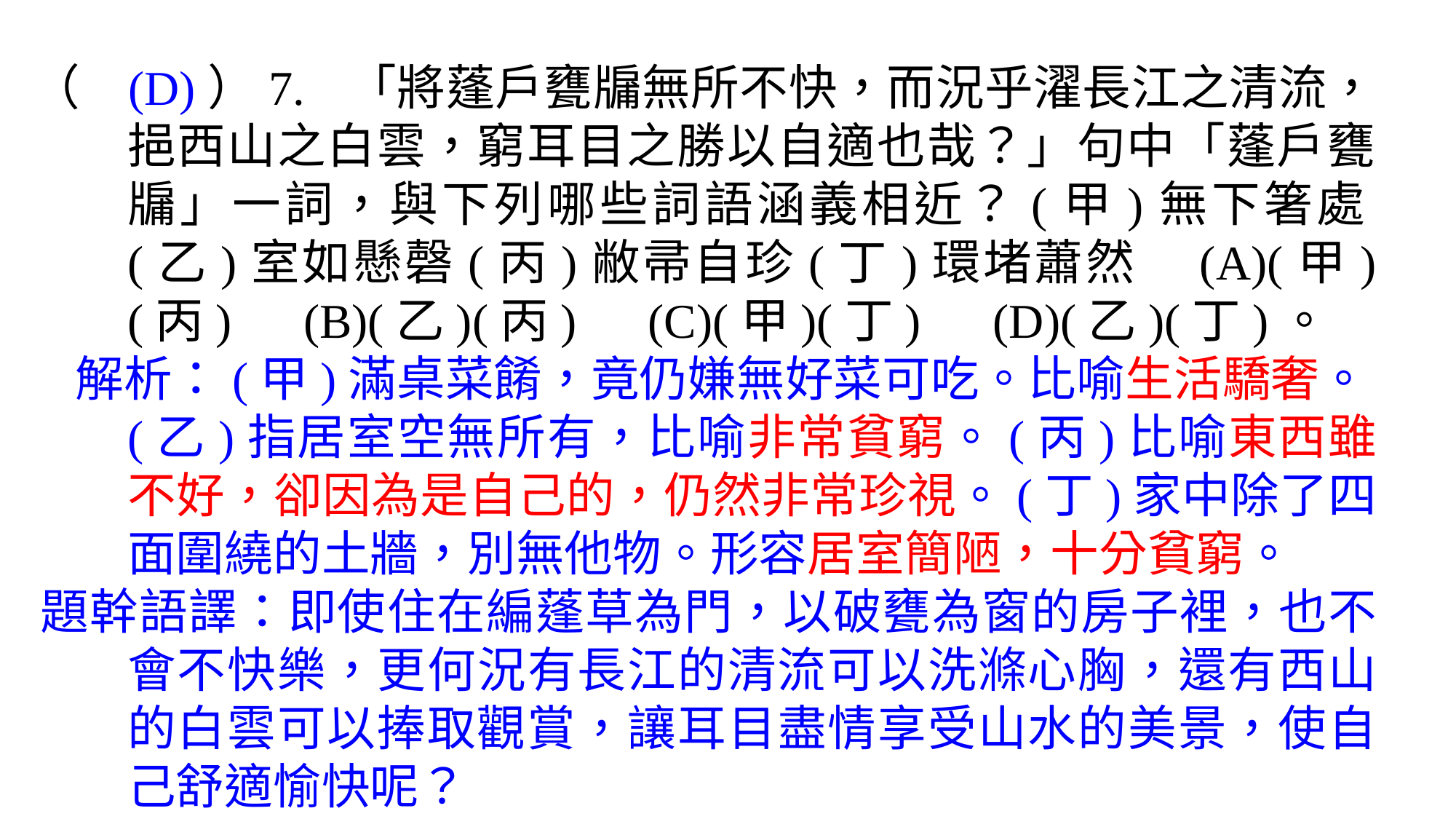

（	(D)）7.	「將蓬戶甕牖無所不快，而況乎濯長江之清流，挹西山之白雲，窮耳目之勝以自適也哉？」句中「蓬戶甕牖」一詞，與下列哪些詞語涵義相近？(甲)無下箸處(乙)室如懸磬(丙)敝帚自珍(丁)環堵蕭然　(A)(甲)(丙)　(B)(乙)(丙)　(C)(甲)(丁)　(D)(乙)(丁)。
解析：(甲)滿桌菜餚，竟仍嫌無好菜可吃。比喻生活驕奢。(乙)指居室空無所有，比喻非常貧窮。(丙)比喻東西雖不好，卻因為是自己的，仍然非常珍視。(丁)家中除了四面圍繞的土牆，別無他物。形容居室簡陋，十分貧窮。
題幹語譯：即使住在編蓬草為門，以破甕為窗的房子裡，也不會不快樂，更何況有長江的清流可以洗滌心胸，還有西山的白雲可以捧取觀賞，讓耳目盡情享受山水的美景，使自己舒適愉快呢？